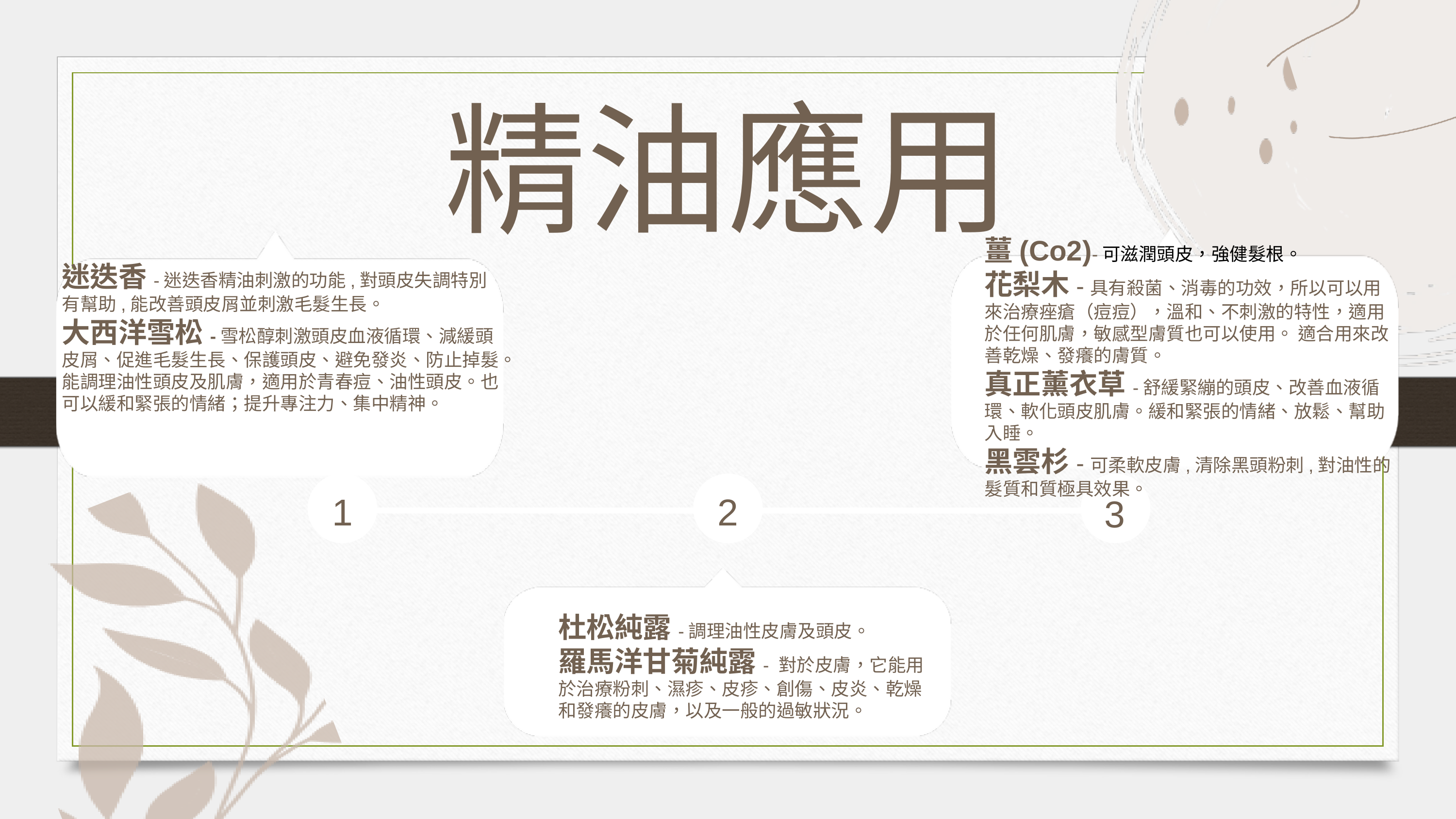

精油應用

薑(Co2)-可滋潤頭皮，強健髮根。
花梨木-具有殺菌、消毒的功效，所以可以用來治療痤瘡（痘痘），溫和、不刺激的特性，適用於任何肌膚，敏感型膚質也可以使用。 適合用來改善乾燥、發癢的膚質。
真正薰衣草-舒緩緊繃的頭皮、改善血液循環、軟化頭皮肌膚。緩和緊張的情緒、放鬆、幫助入睡。
黑雲杉-可柔軟皮膚,清除黑頭粉刺,對油性的髮質和質極具效果。
迷迭香-迷迭香精油刺激的功能,對頭皮失調特別有幫助,能改善頭皮屑並刺激毛髮生長。
大西洋雪松-雪松醇刺激頭皮血液循環、減緩頭皮屑、促進毛髮生長、保護頭皮、避免發炎、防止掉髮。能調理油性頭皮及肌膚，適用於青春痘、油性頭皮。也可以緩和緊張的情緒；提升專注力、集中精神。

1
2
3

杜松純露-調理油性皮膚及頭皮。
羅馬洋甘菊純露- 對於皮膚，它能用於治療粉刺、濕疹、皮疹、創傷、皮炎、乾燥和發癢的皮膚，以及一般的過敏狀況。